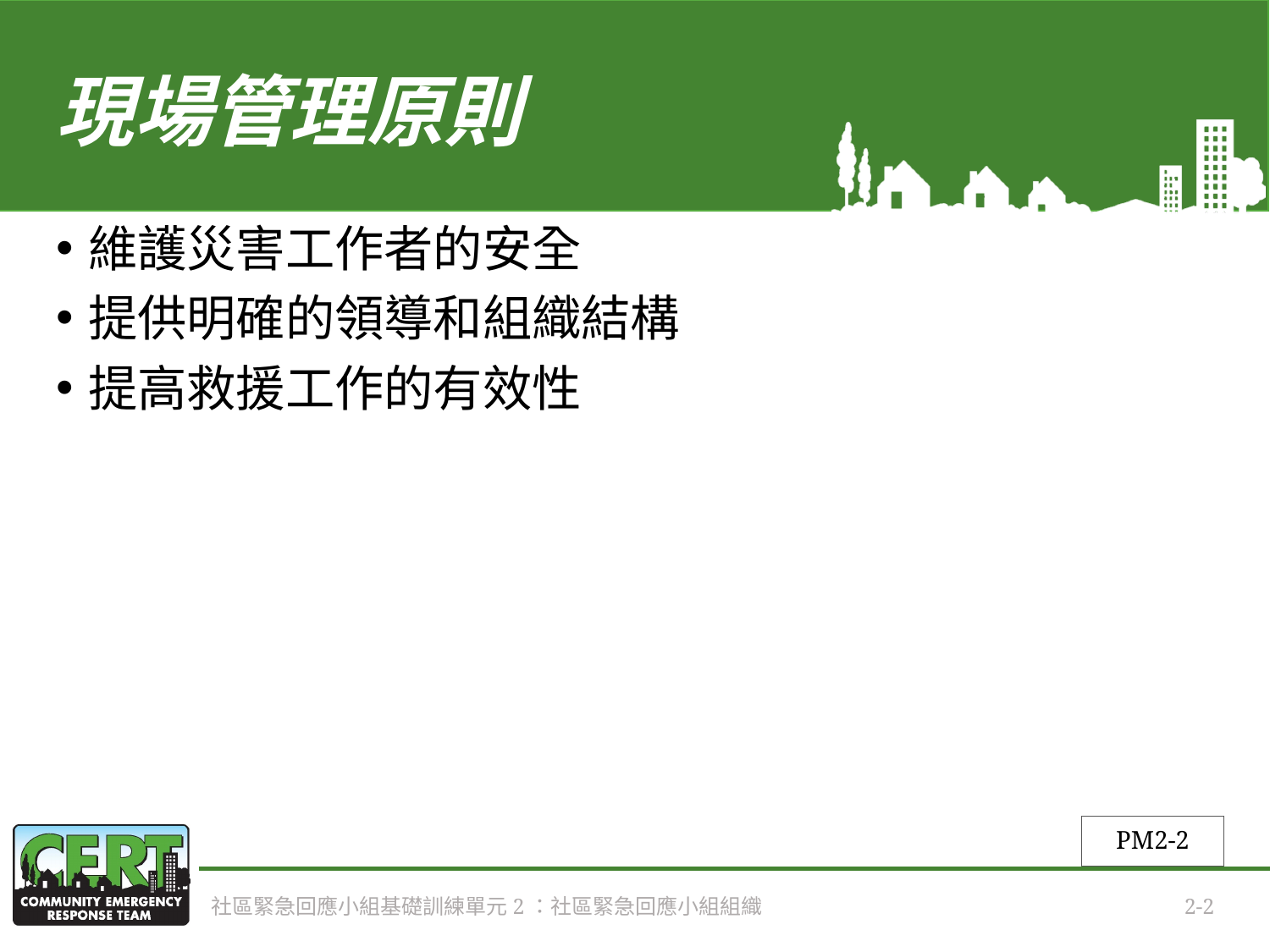

# 現場管理原則
維護災害工作者的安全
提供明確的領導和組織結構
提高救援工作的有效性
PM2-2
社區緊急回應小組基礎訓練單元2：社區緊急回應小組組織
2-2